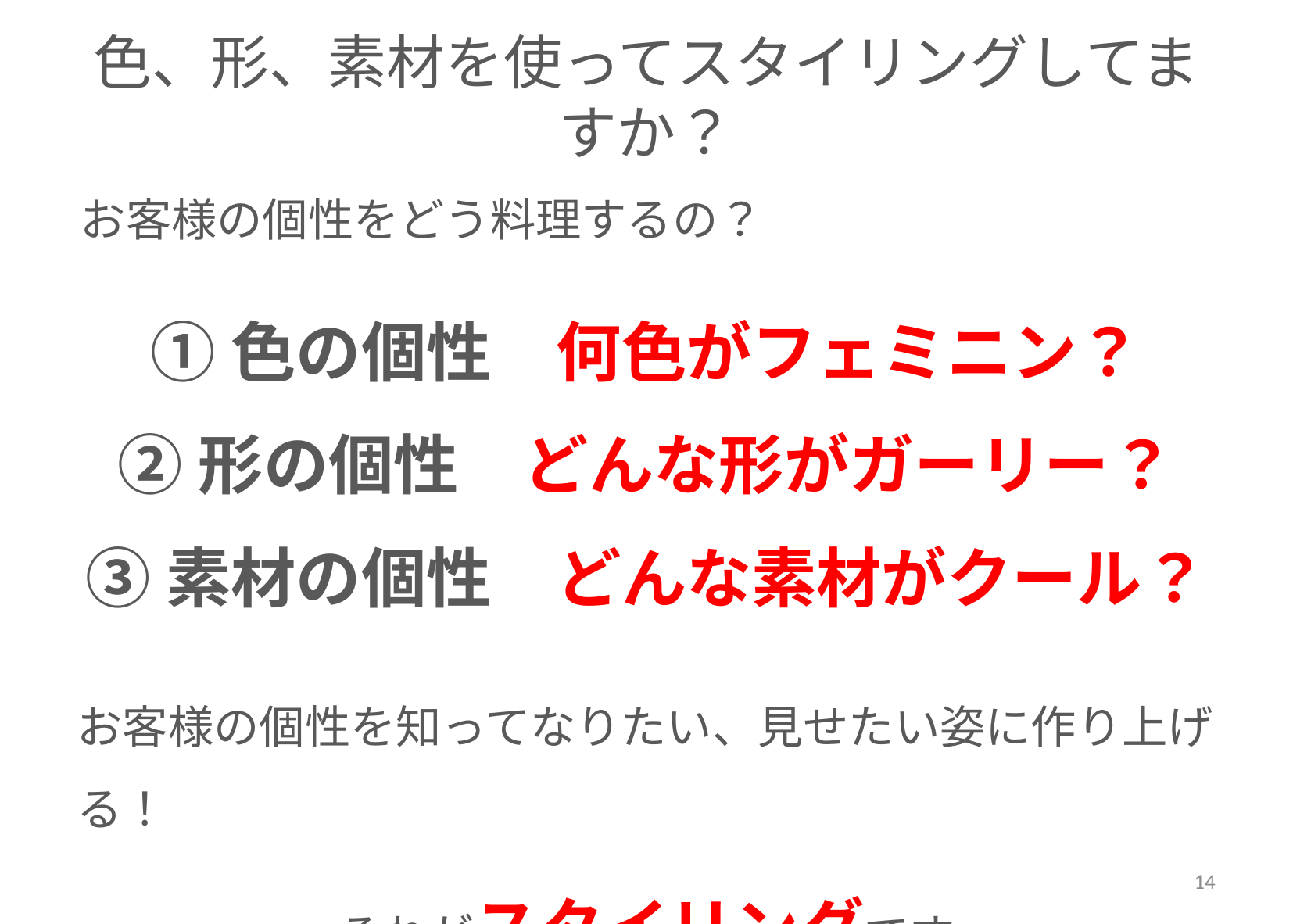

# 色、形、素材を使ってスタイリングしてますか？
お客様の個性をどう料理するの？

①色の個性　何色がフェミニン？
②形の個性　どんな形がガーリー？

③素材の個性　どんな素材がクール？

お客様の個性を知ってなりたい、見せたい姿に作り上げる！
それがスタイリングです

14